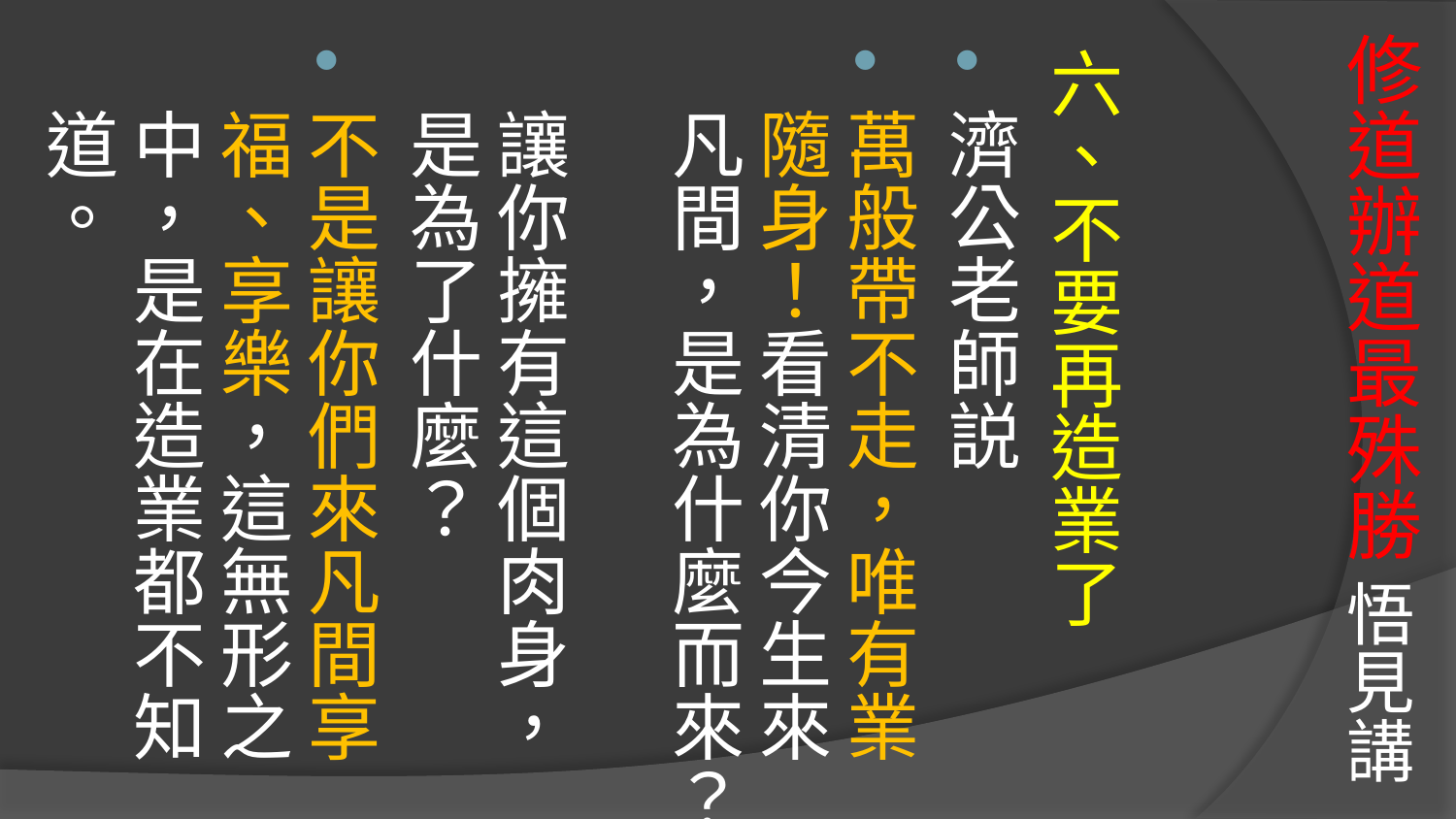

# 修道辦道最殊勝 悟見講
六、不要再造業了
濟公老師説
萬般帶不走，唯有業隨身！看清你今生來凡間，是為什麼而來？
讓你擁有這個肉身，是為了什麼？
不是讓你們來凡間享福、享樂，這無形之中，是在造業都不知道。